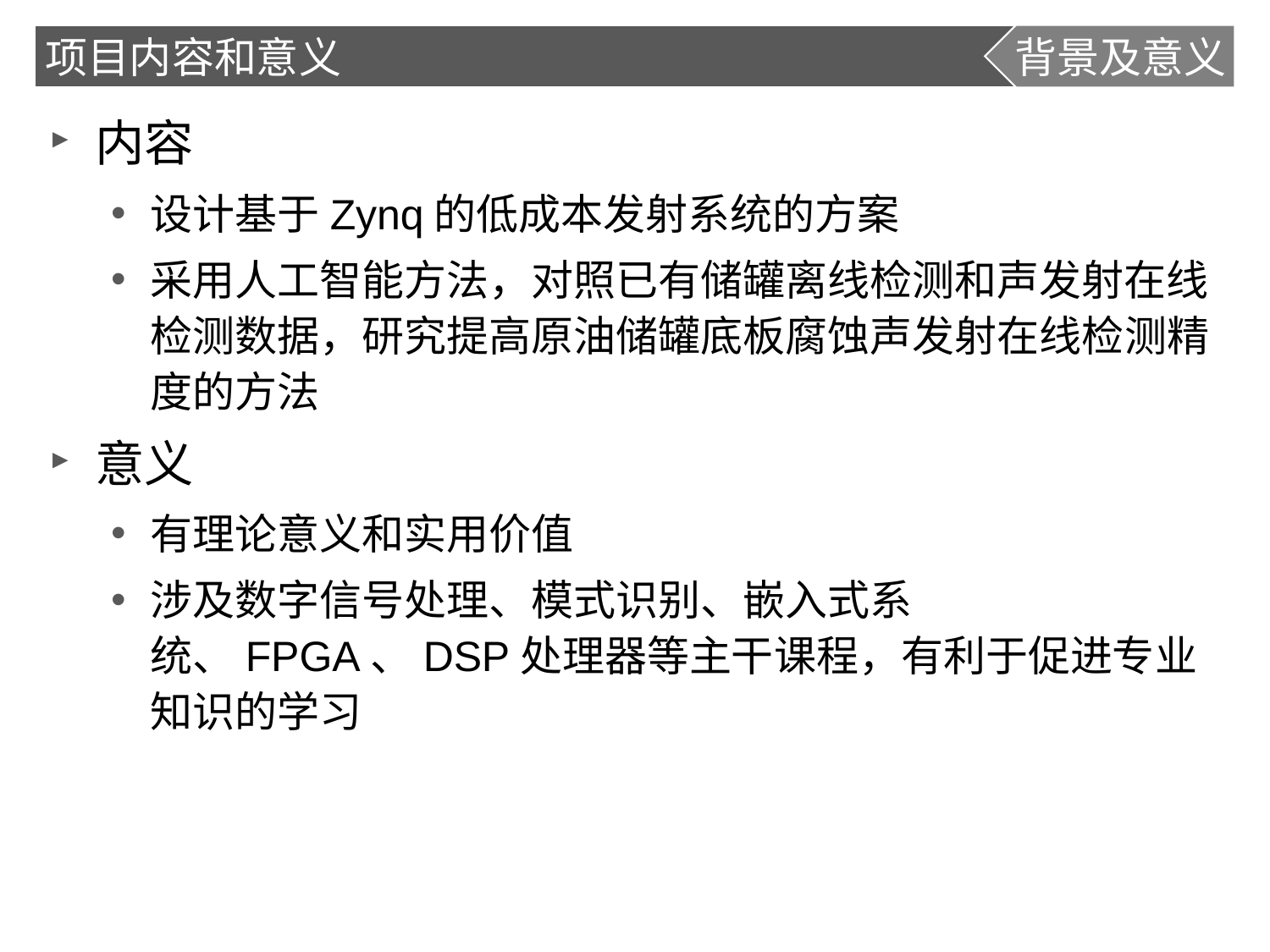

项目内容和意义
背景及意义
内容
设计基于Zynq的低成本发射系统的方案
采用人工智能方法，对照已有储罐离线检测和声发射在线检测数据，研究提高原油储罐底板腐蚀声发射在线检测精度的方法
意义
有理论意义和实用价值
涉及数字信号处理、模式识别、嵌入式系统、FPGA、DSP处理器等主干课程，有利于促进专业知识的学习